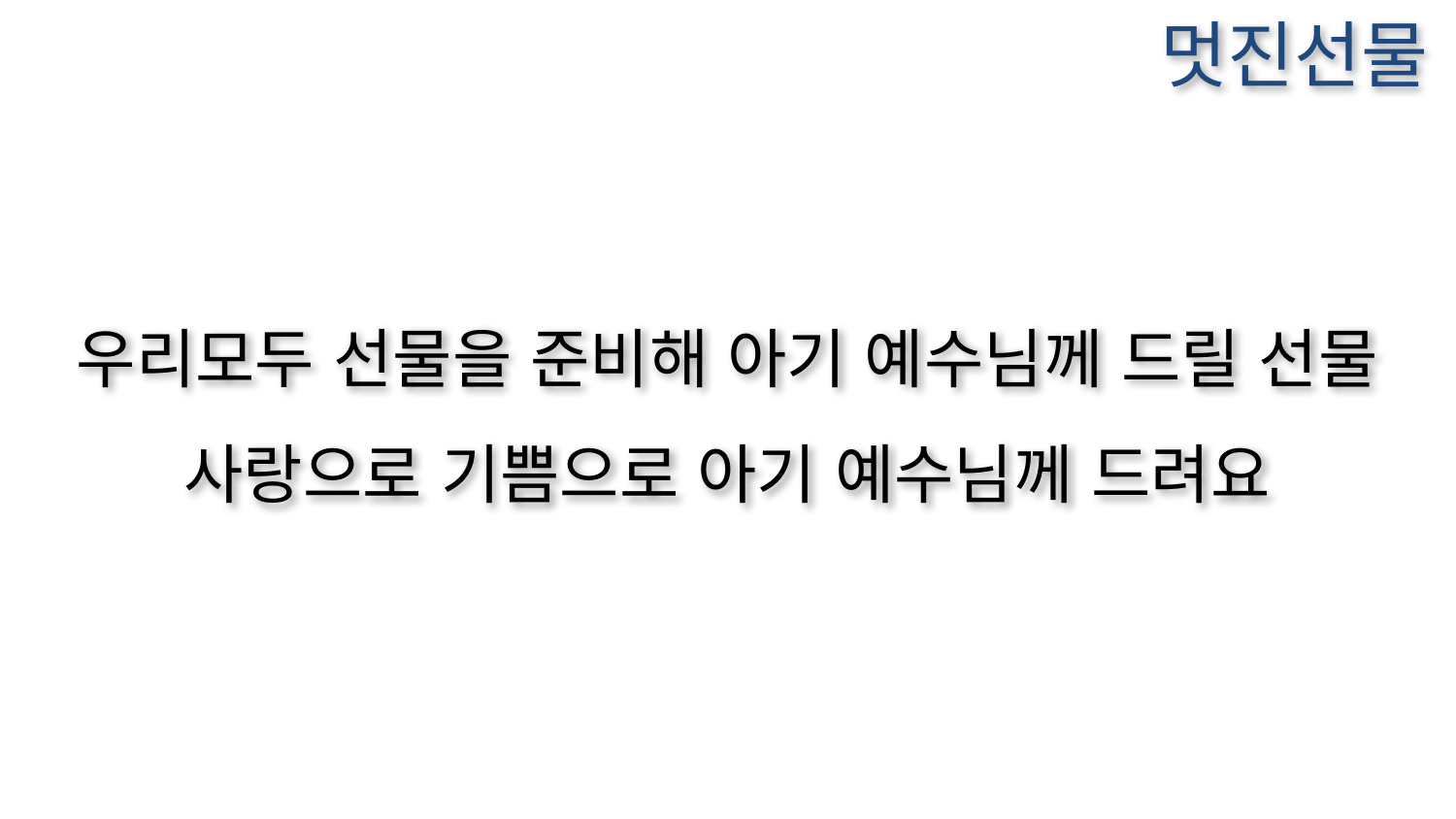

멋진선물
우리모두 선물을 준비해 아기 예수님께 드릴 선물
사랑으로 기쁨으로 아기 예수님께 드려요